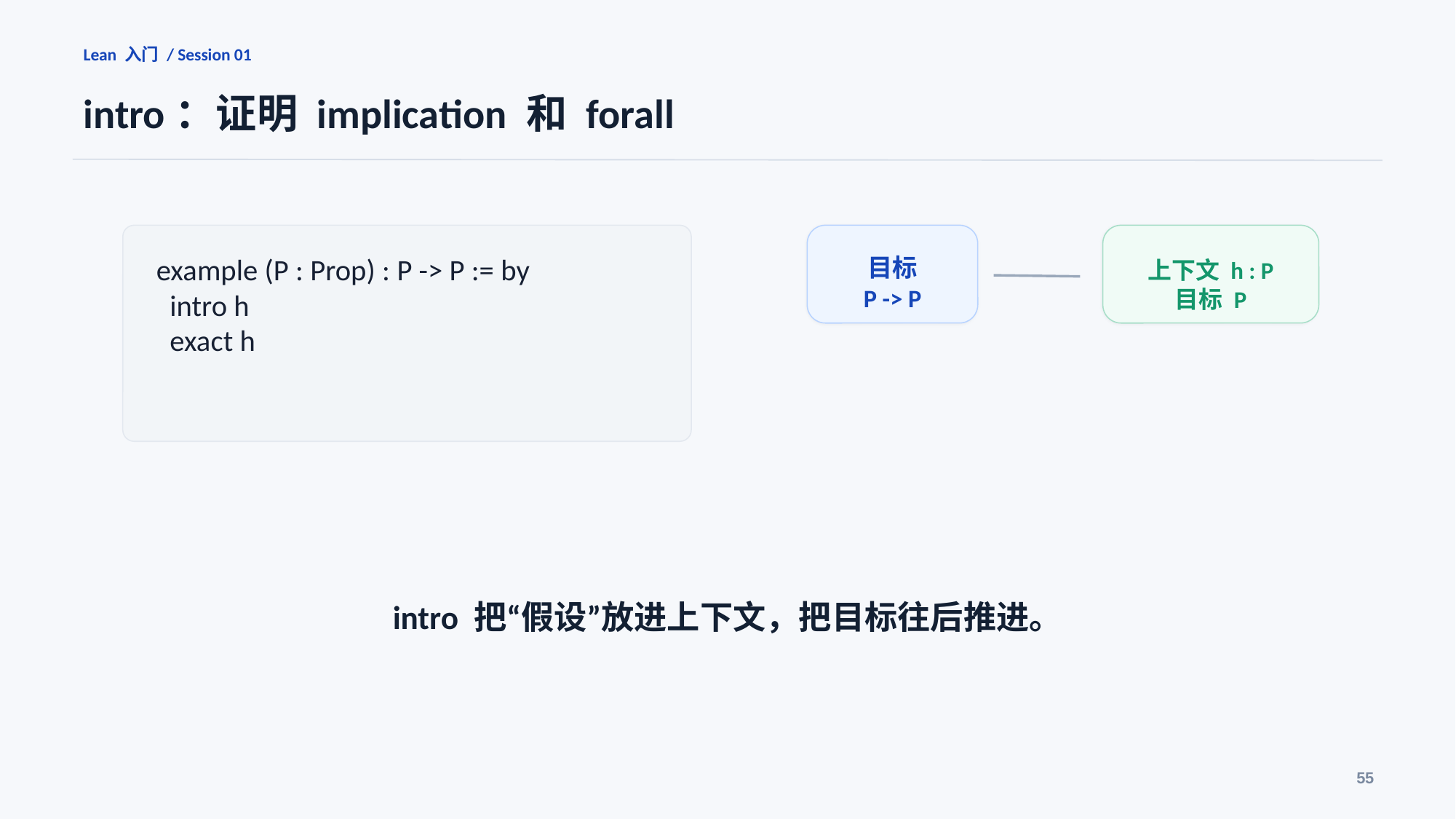

Lean 入门 / Session 01
intro：证明 implication 和 forall

example (P : Prop) : P -> P := by
  intro h
  exact h
目标
P -> P
上下文 h : P
目标 P

intro 把“假设”放进上下文，把目标往后推进。
55